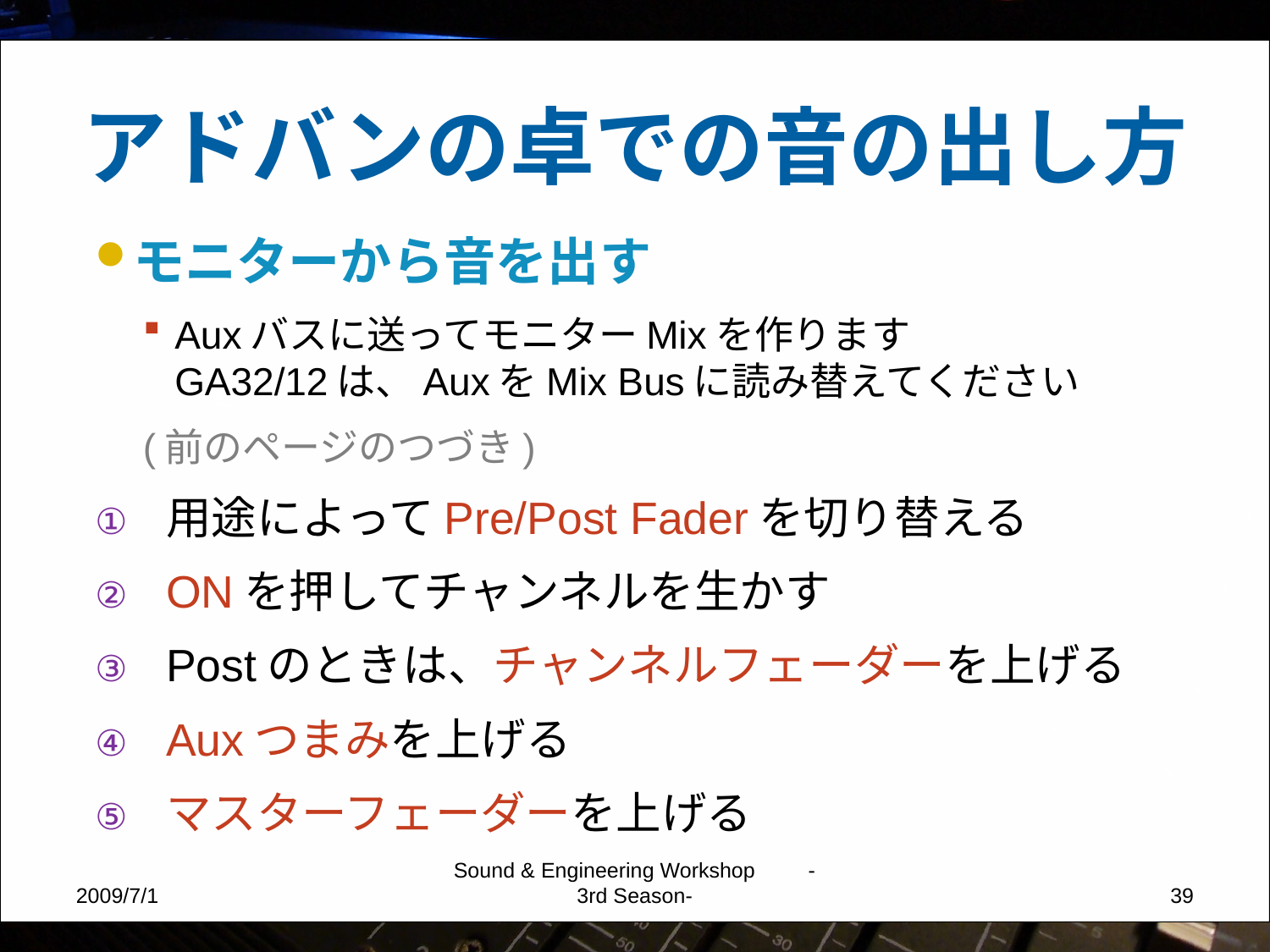

# アドバンの卓での音の出し方
モニターから音を出す
Auxバスに送ってモニターMixを作ります
GA32/12は、AuxをMix Busに読み替えてください
(前のページのつづき)
用途によってPre/Post Faderを切り替える
ONを押してチャンネルを生かす
Postのときは、チャンネルフェーダーを上げる
Auxつまみを上げる
マスターフェーダーを上げる
2009/7/1
Sound & Engineering Workshop         -3rd Season-
39